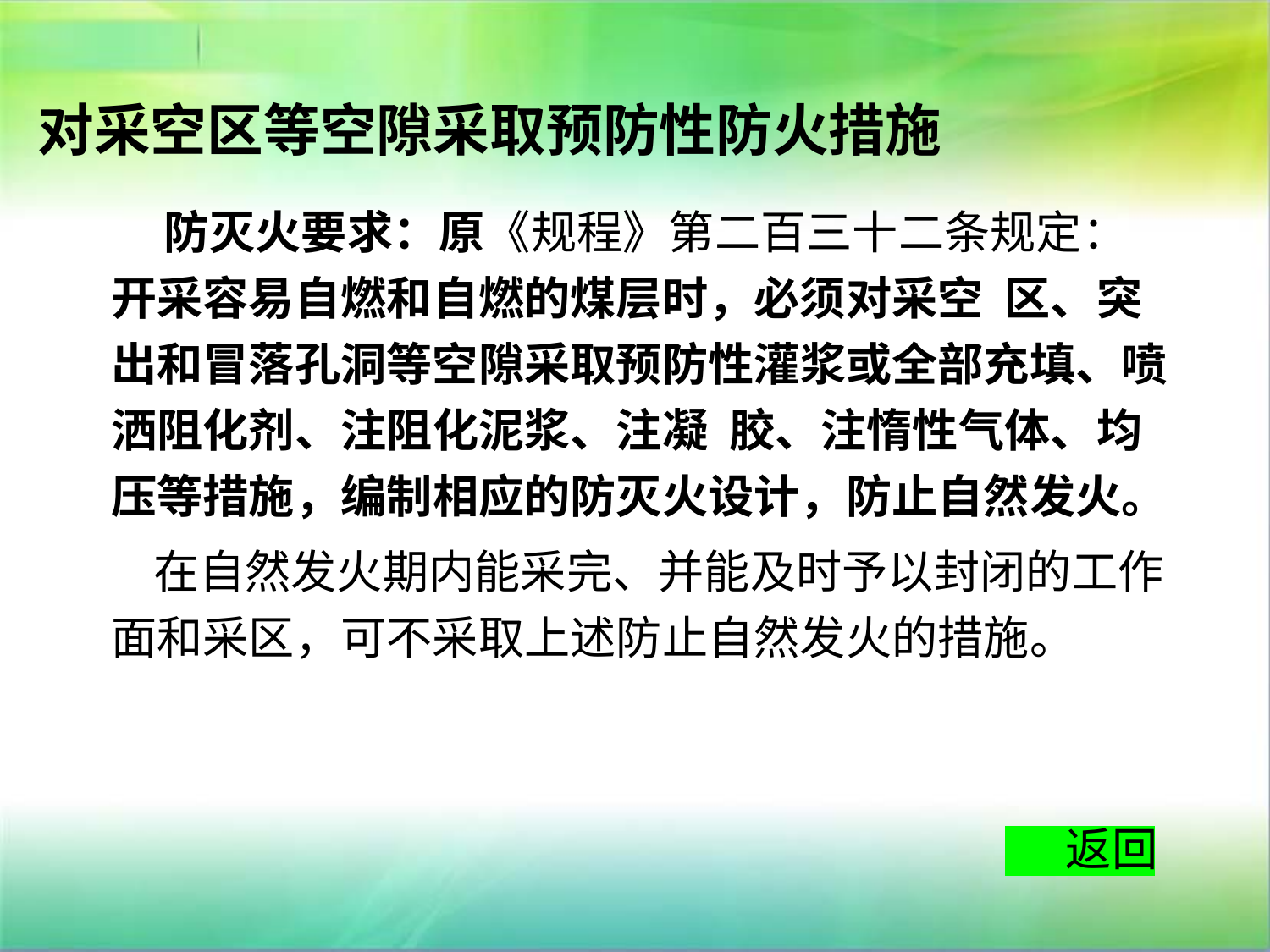

对采空区等空隙采取预防性防火措施
    防灭火要求：原《规程》第二百三十二条规定：开采容易自燃和自燃的煤层时，必须对采空  区、突出和冒落孔洞等空隙采取预防性灌浆或全部充填、喷洒阻化剂、注阻化泥浆、注凝  胶、注惰性气体、均压等措施，编制相应的防灭火设计，防止自然发火。
   在自然发火期内能采完、并能及时予以封闭的工作面和采区，可不采取上述防止自然发火的措施。
返回